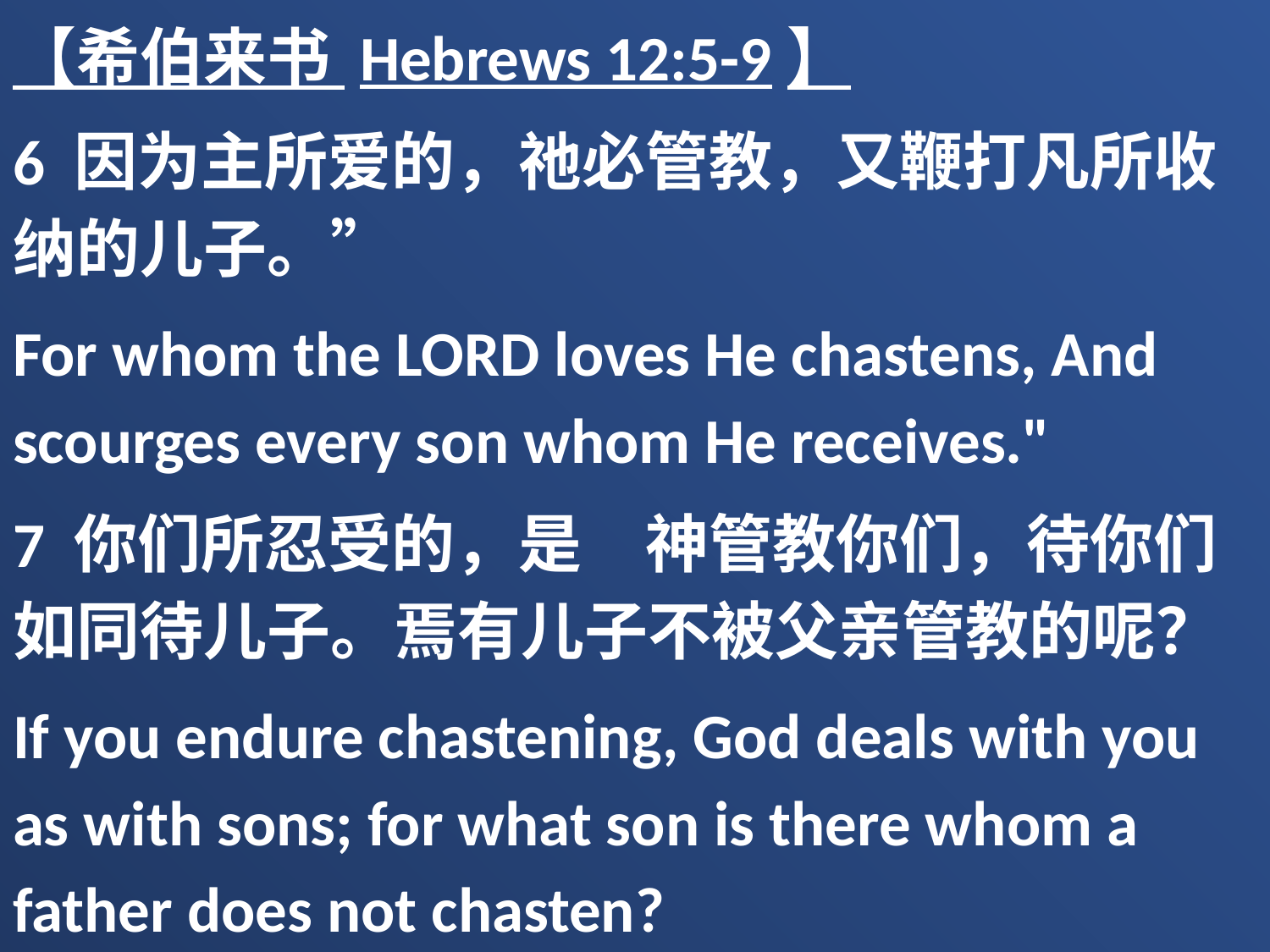

【希伯来书 Hebrews 12:5-9】
6 因为主所爱的，祂必管教，又鞭打凡所收纳的儿子。”
For whom the LORD loves He chastens, And scourges every son whom He receives."
7 你们所忍受的，是　神管教你们，待你们如同待儿子。焉有儿子不被父亲管教的呢？
If you endure chastening, God deals with you as with sons; for what son is there whom a father does not chasten?